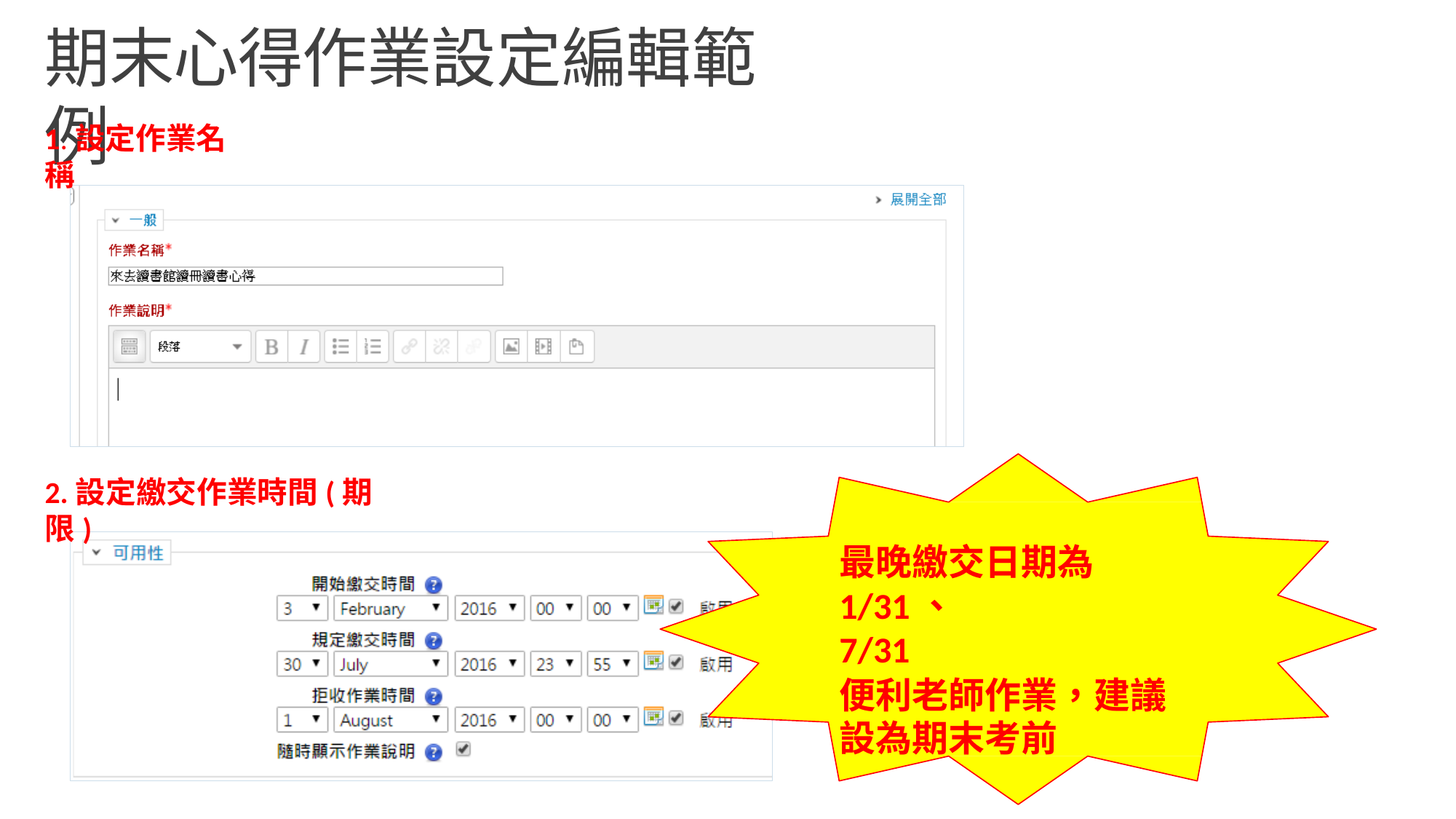

# 期末心得作業設定編輯範例
1.設定作業名稱

2.設定繳交作業時間(期限)

最晚繳交日期為1/31、
7/31
便利老師作業，建議 設為期末考前